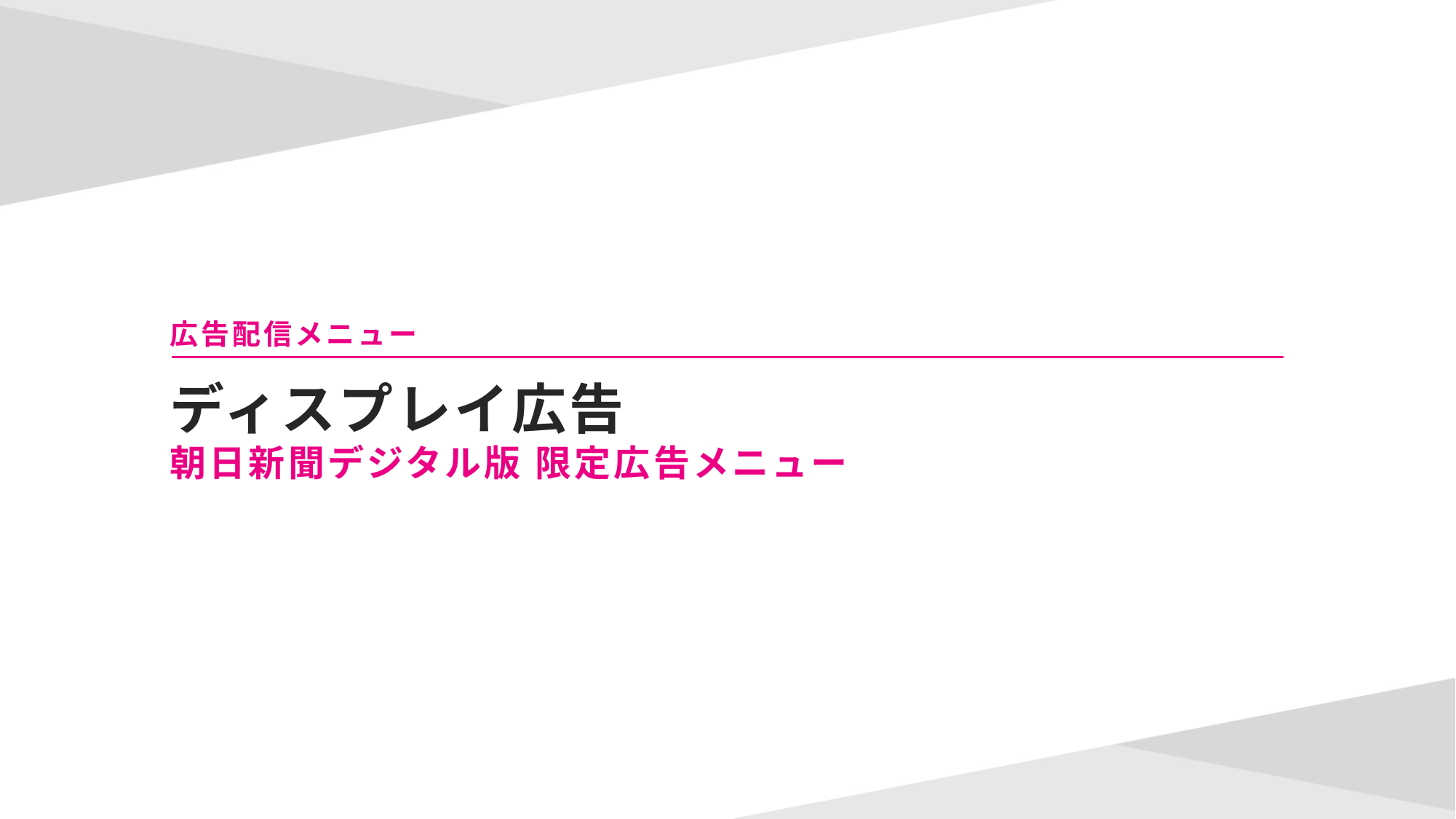

広告配信メニュー
# ディスプレイ広告 朝日新聞デジタル版 限定広告メニュー